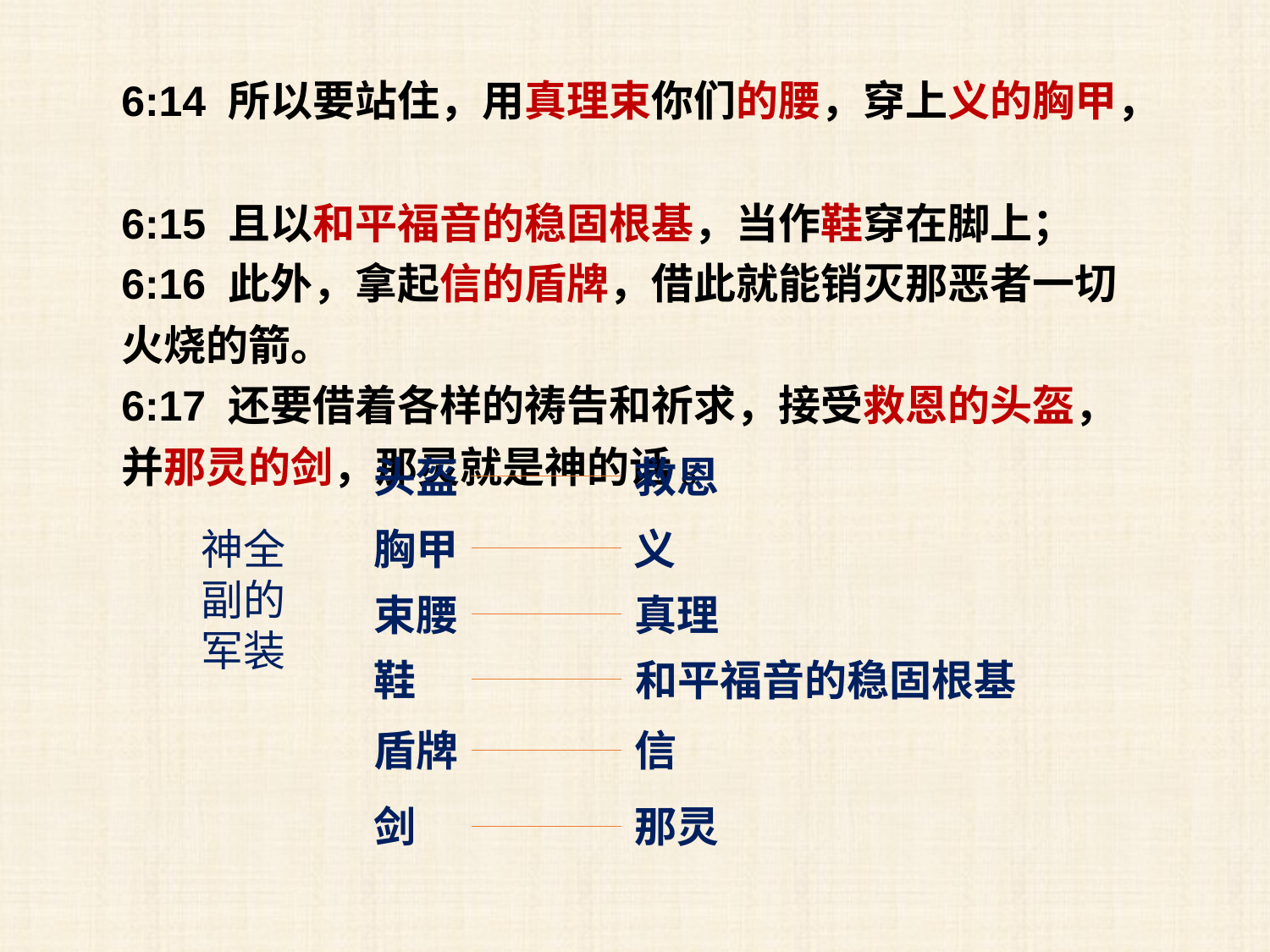

6:14 所以要站住，用真理束你们的腰，穿上义的胸甲，
6:15 且以和平福音的稳固根基，当作鞋穿在脚上；
6:16 此外，拿起信的盾牌，借此就能销灭那恶者一切火烧的箭。
6:17 还要借着各样的祷告和祈求，接受救恩的头盔，并那灵的剑，那灵就是神的话 。
头盔
救恩
神全副的军装
胸甲
义
束腰
真理
鞋
和平福音的稳固根基
盾牌
信
剑
那灵